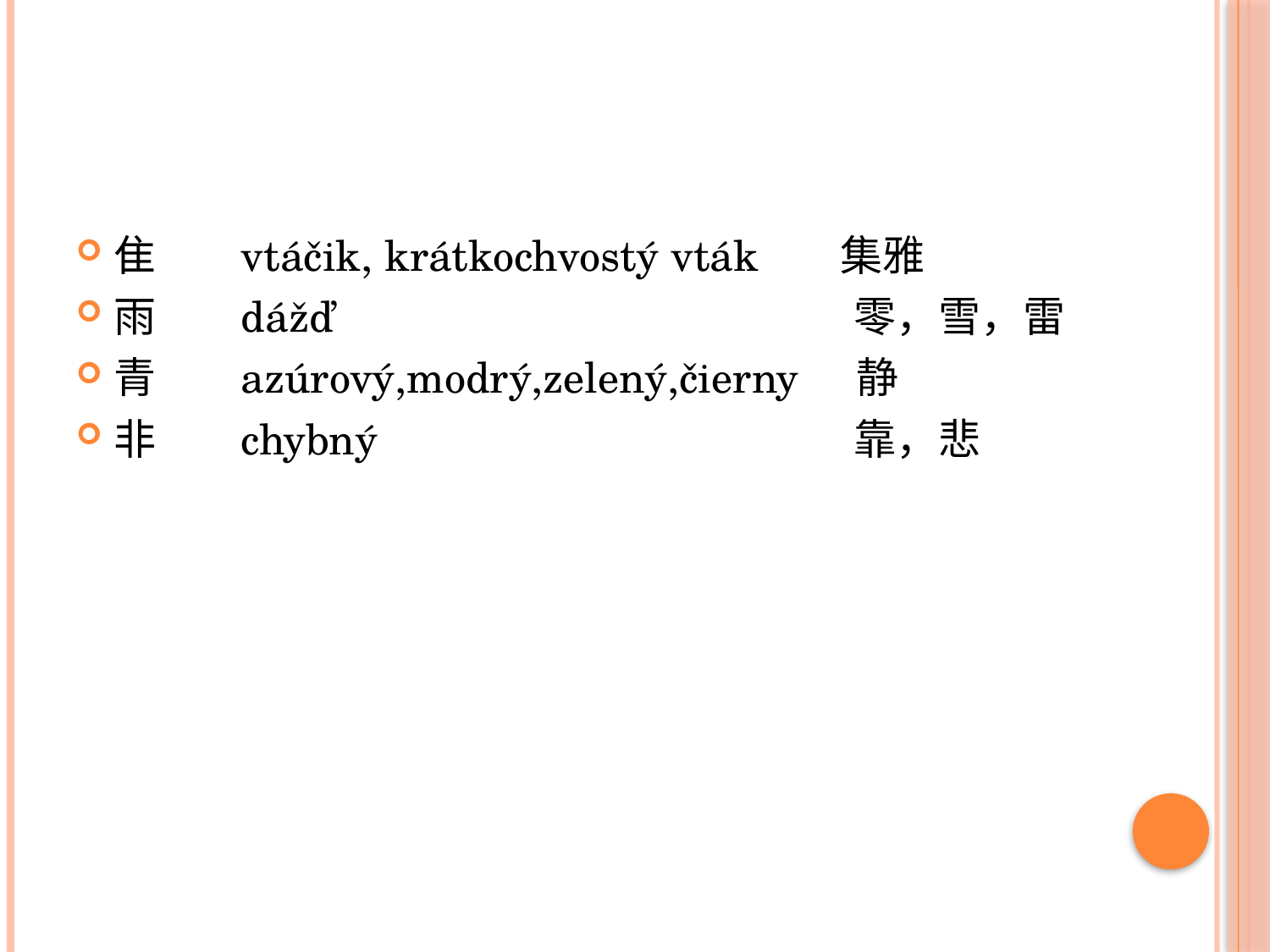

#
隹	vtáčik, krátkochvostý vták      集雅
雨	dážď				        零，雪，雷
青	azúrový,modrý,zelený,čierny    静
非	chybný			        靠，悲